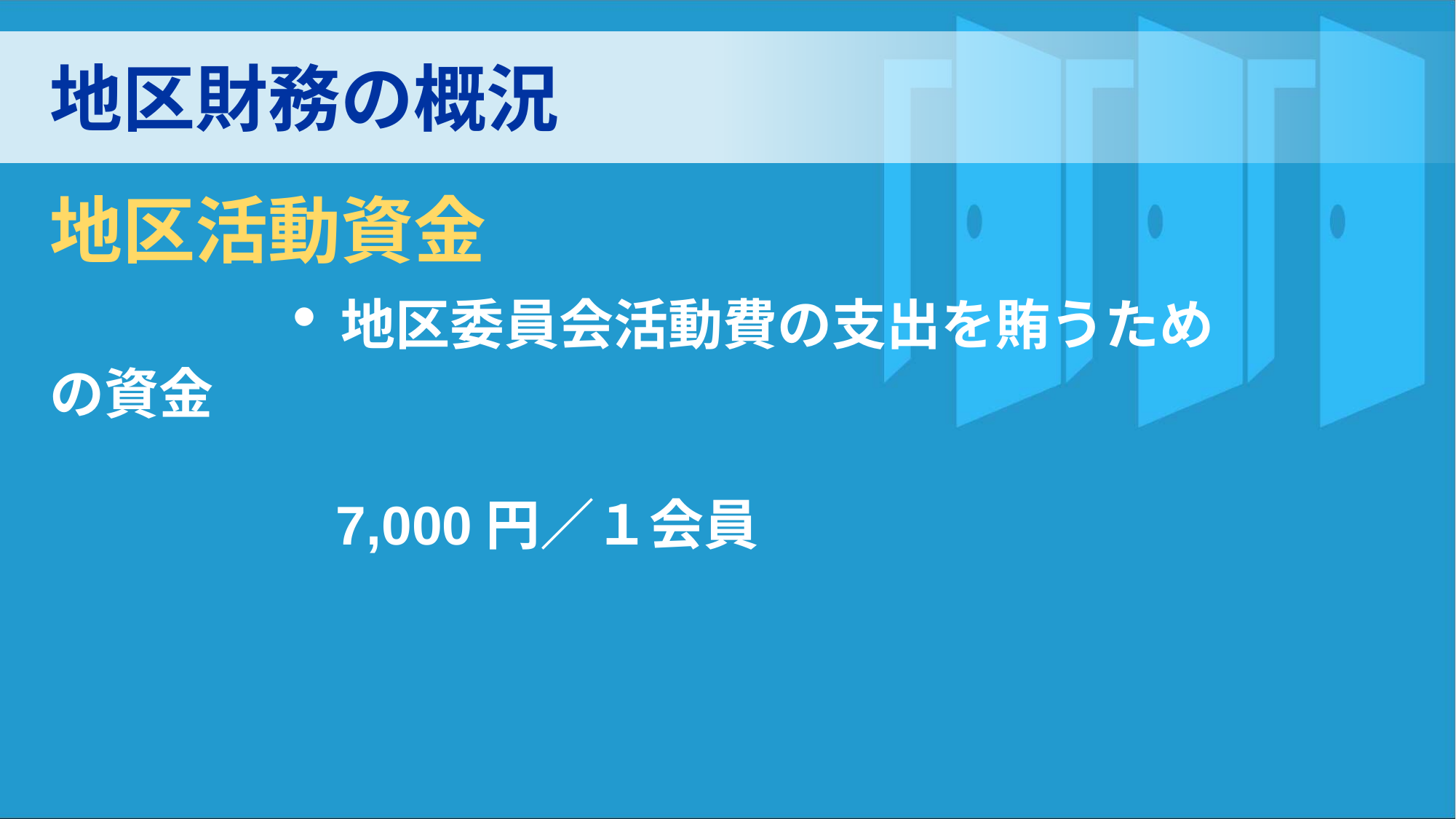

地区財務の概況
地区活動資金
　　　・地区委員会活動費の支出を賄うための資金

　　　　　7,000円／１会員

RIの柔軟性・多様性

自らの地区・クラブ・委員会の
立ち位置を知る